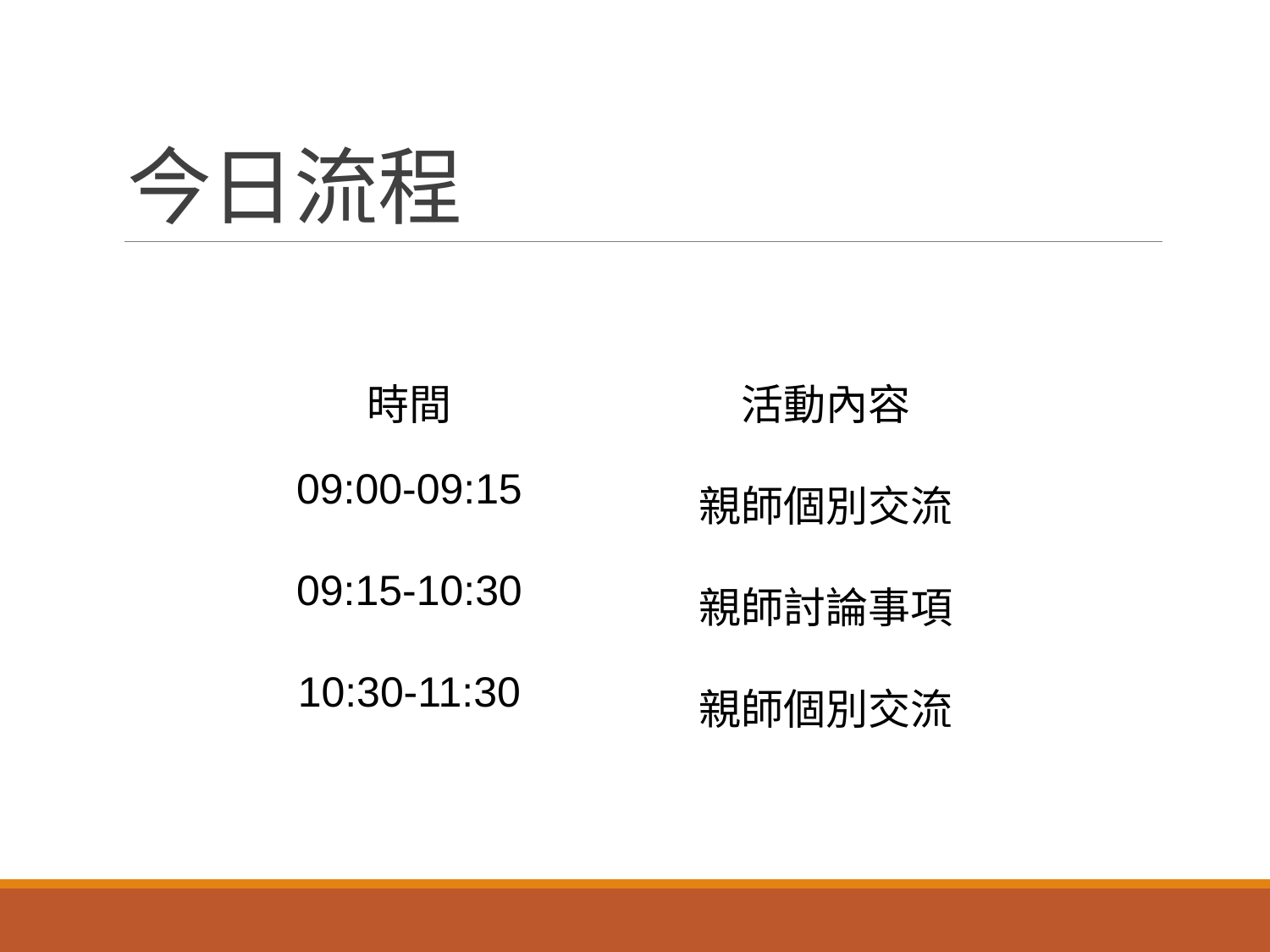

# 今日流程
| 時間 | 活動內容 |
| --- | --- |
| 09:00-09:15 | 親師個別交流 |
| 09:15-10:30 | 親師討論事項 |
| 10:30-11:30 | 親師個別交流 |